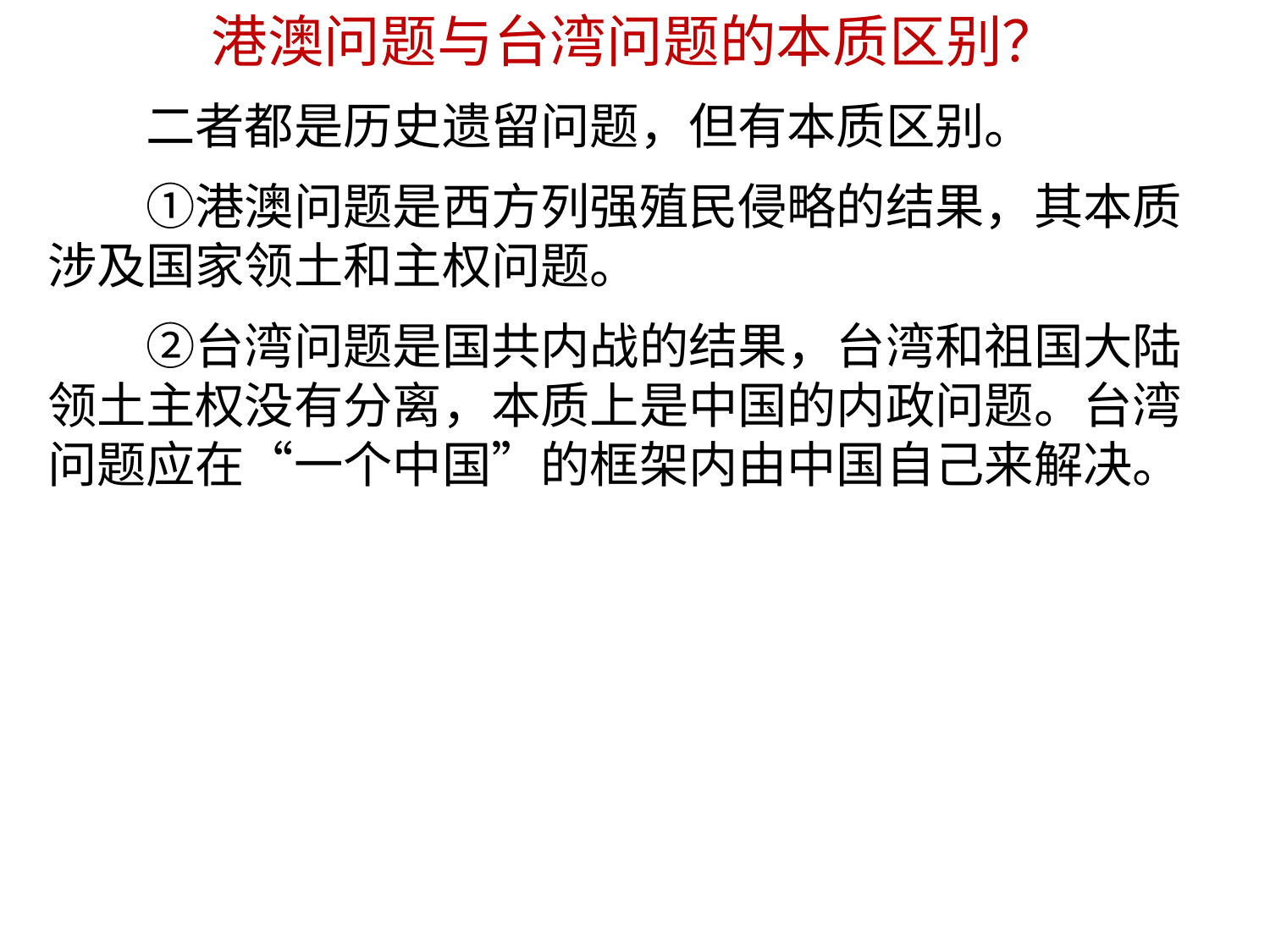

港澳问题与台湾问题的本质区别？
　　二者都是历史遗留问题，但有本质区别。
　　①港澳问题是西方列强殖民侵略的结果，其本质涉及国家领土和主权问题。
　　②台湾问题是国共内战的结果，台湾和祖国大陆领土主权没有分离，本质上是中国的内政问题。台湾问题应在“一个中国”的框架内由中国自己来解决。